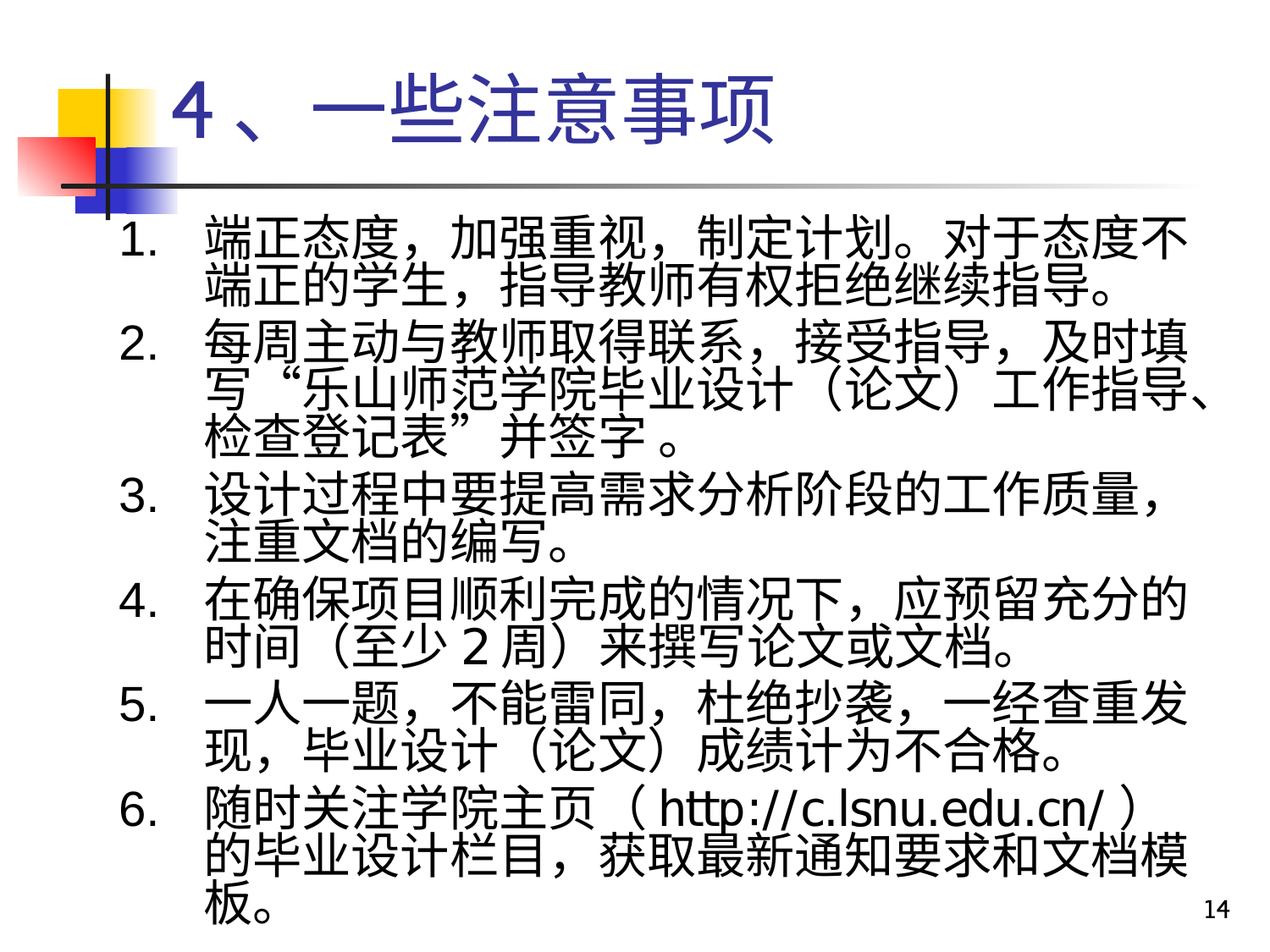

# 4、一些注意事项
端正态度，加强重视，制定计划。对于态度不端正的学生，指导教师有权拒绝继续指导。
每周主动与教师取得联系，接受指导，及时填写“乐山师范学院毕业设计（论文）工作指导、检查登记表”并签字 。
设计过程中要提高需求分析阶段的工作质量，注重文档的编写。
在确保项目顺利完成的情况下，应预留充分的时间（至少2周）来撰写论文或文档。
一人一题，不能雷同，杜绝抄袭，一经查重发现，毕业设计（论文）成绩计为不合格。
随时关注学院主页（http://c.lsnu.edu.cn/）的毕业设计栏目，获取最新通知要求和文档模板。

14